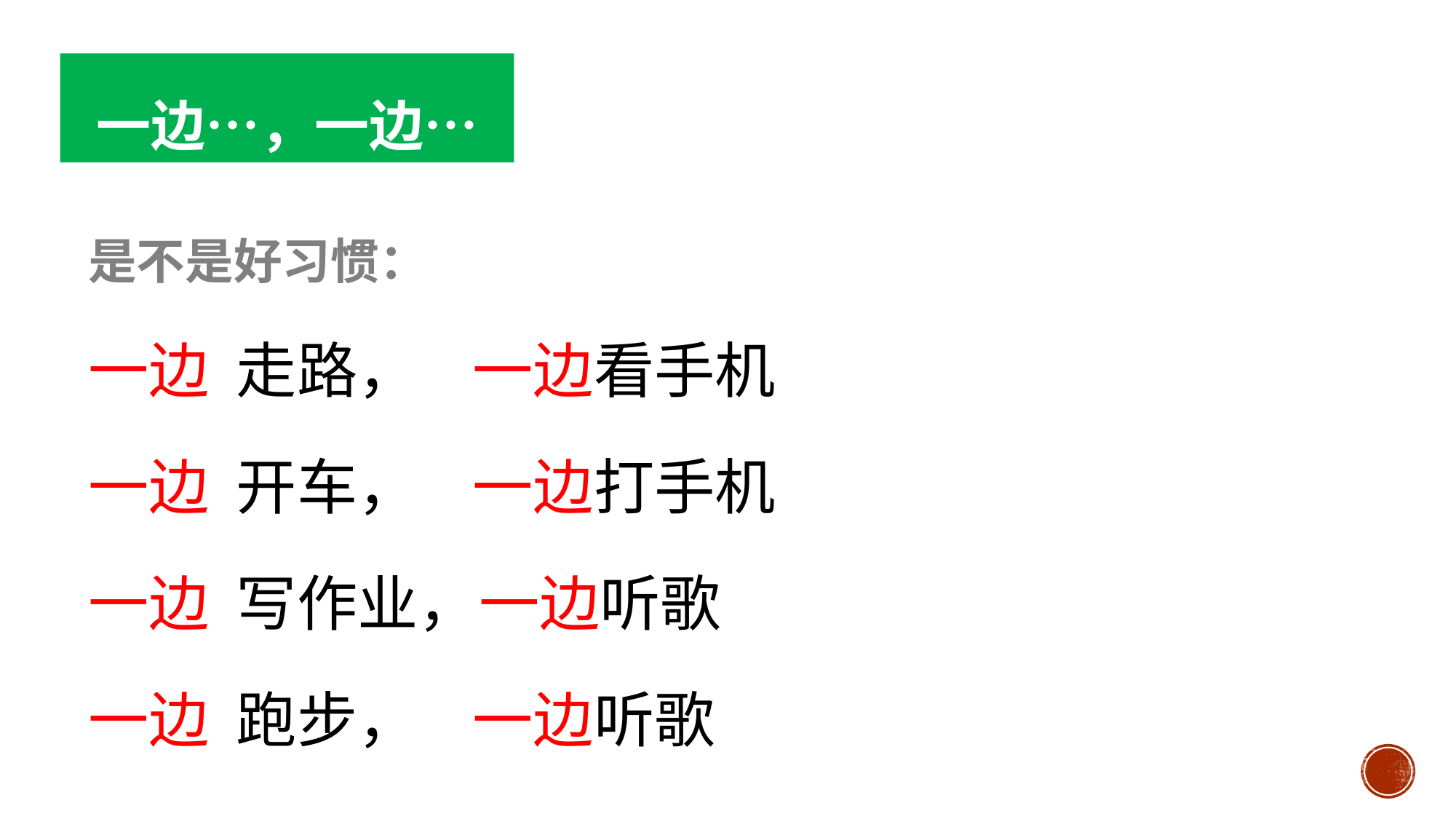

一边…，一边…
是不是好习惯：
一边  走路，    一边看手机
一边  开车，    一边打手机
一边  写作业，一边听歌
一边  跑步，    一边听歌